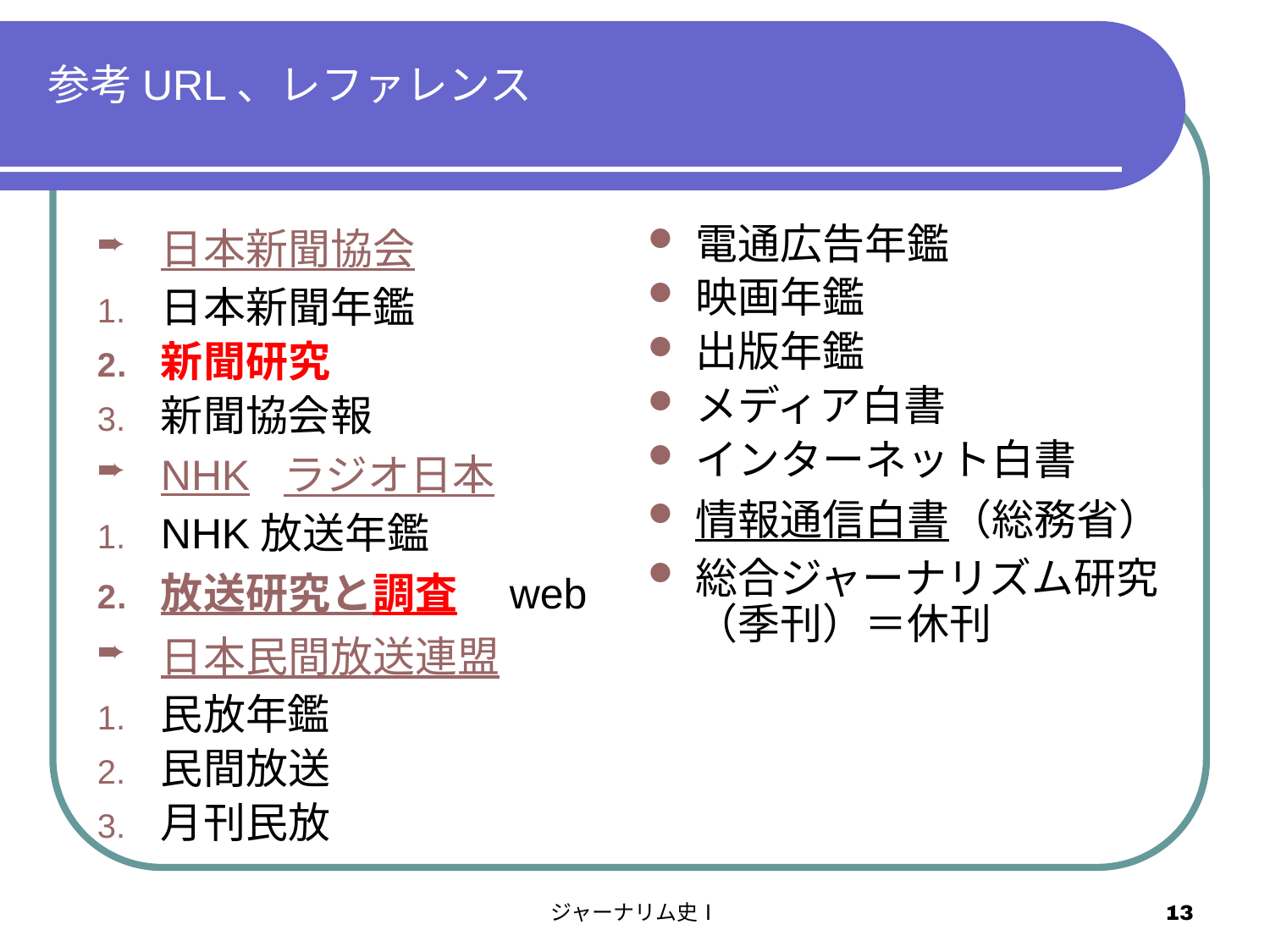

# 参考URL、レファレンス
日本新聞協会
日本新聞年鑑
新聞研究
新聞協会報
NHK  ラジオ日本
NHK放送年鑑
放送研究と調査　web
日本民間放送連盟
民放年鑑
民間放送
月刊民放
電通広告年鑑
映画年鑑
出版年鑑
メディア白書
インターネット白書
情報通信白書（総務省）
総合ジャーナリズム研究（季刊）＝休刊

ジャーナリム史Ⅰ
13